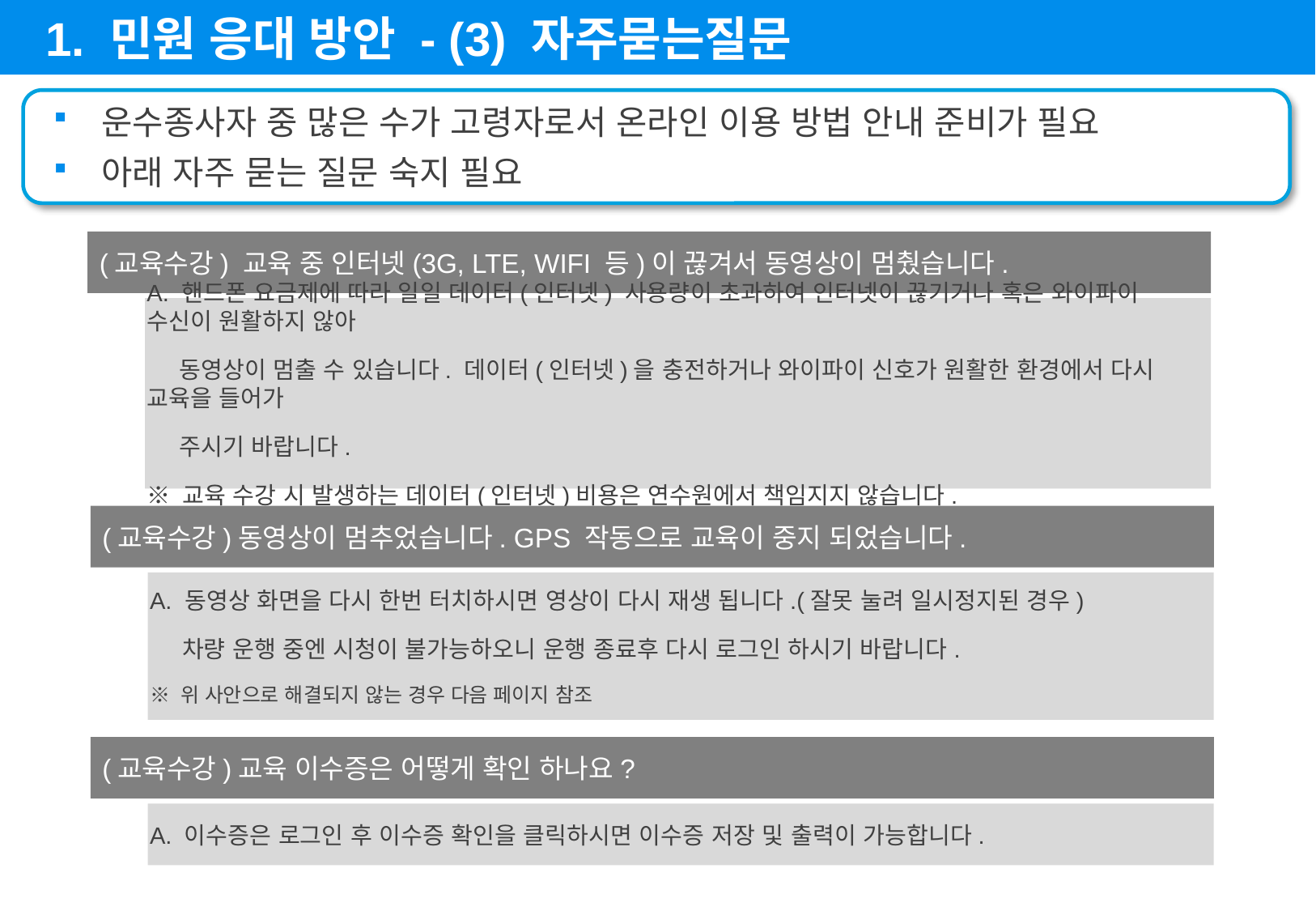

1. 민원 응대 방안 - (3) 자주묻는질문
운수종사자 중 많은 수가 고령자로서 온라인 이용 방법 안내 준비가 필요
아래 자주 묻는 질문 숙지 필요
(교육수강) 교육 중 인터넷(3g, LTE, Wifi 등)이 끊겨서 동영상이 멈췄습니다.
A. 핸드폰 요금제에 따라 일일 데이터(인터넷) 사용량이 초과하여 인터넷이 끊기거나 혹은 와이파이 수신이 원활하지 않아
    동영상이 멈출 수 있습니다. 데이터(인터넷)을 충전하거나 와이파이 신호가 원활한 환경에서 다시 교육을 들어가
    주시기 바랍니다.
※ 교육 수강 시 발생하는 데이터(인터넷)비용은 연수원에서 책임지지 않습니다.
(교육수강)동영상이 멈추었습니다. Gps 작동으로 교육이 중지 되었습니다.
A. 동영상 화면을 다시 한번 터치하시면 영상이 다시 재생 됩니다.(잘못 눌려 일시정지된 경우)
    차량 운행 중엔 시청이 불가능하오니 운행 종료후 다시 로그인 하시기 바랍니다.
※ 위 사안으로 해결되지 않는 경우 다음 페이지 참조
(교육수강)교육 이수증은 어떻게 확인 하나요?
A. 이수증은 로그인 후 이수증 확인을 클릭하시면 이수증 저장 및 출력이 가능합니다.